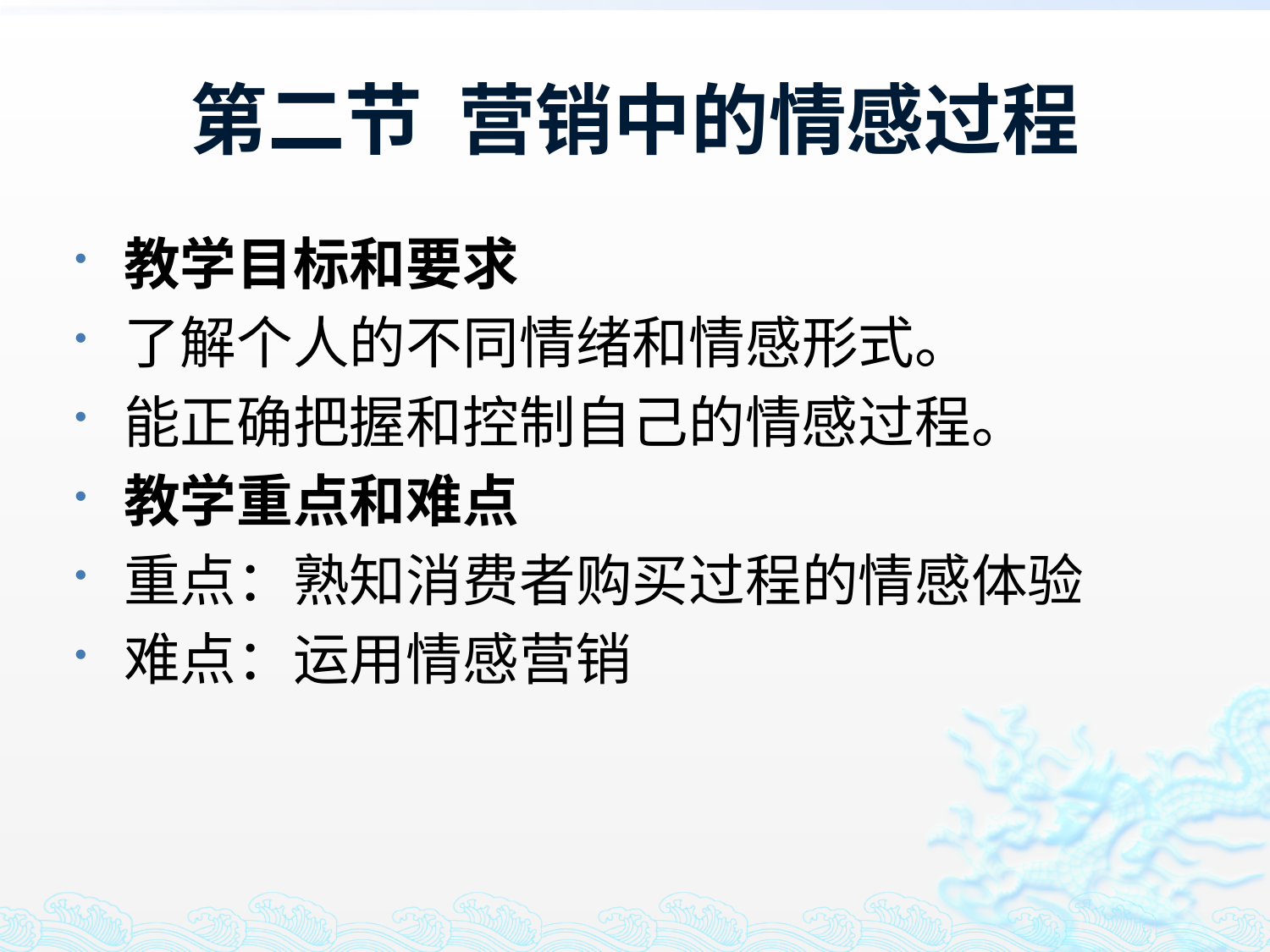

# 第二节  营销中的情感过程
教学目标和要求
了解个人的不同情绪和情感形式。
能正确把握和控制自己的情感过程。
教学重点和难点
重点：熟知消费者购买过程的情感体验
难点：运用情感营销